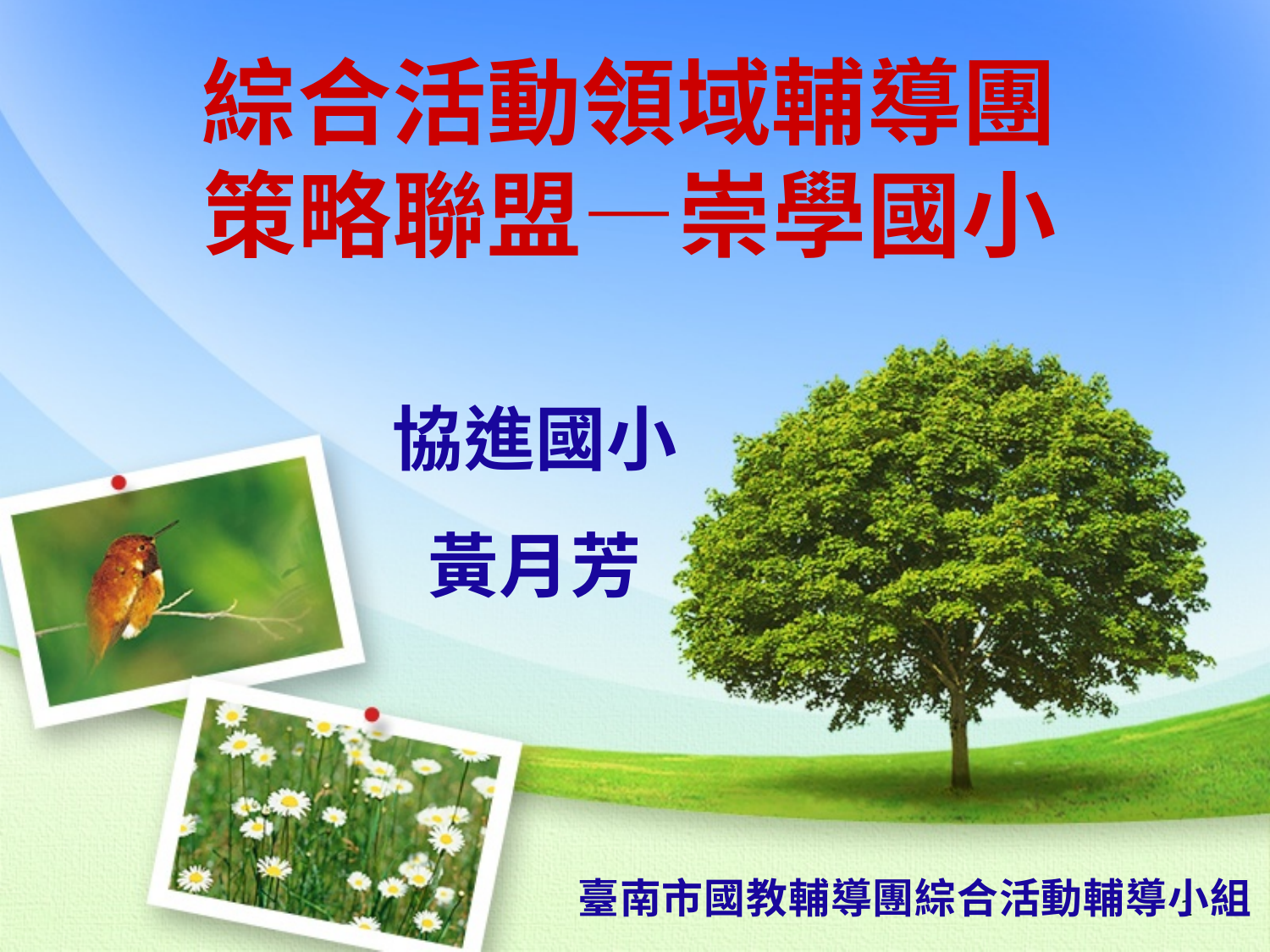

# 綜合活動領域輔導團 策略聯盟—崇學國小
協進國小
黃月芳
臺南市國教輔導團綜合活動輔導小組
1